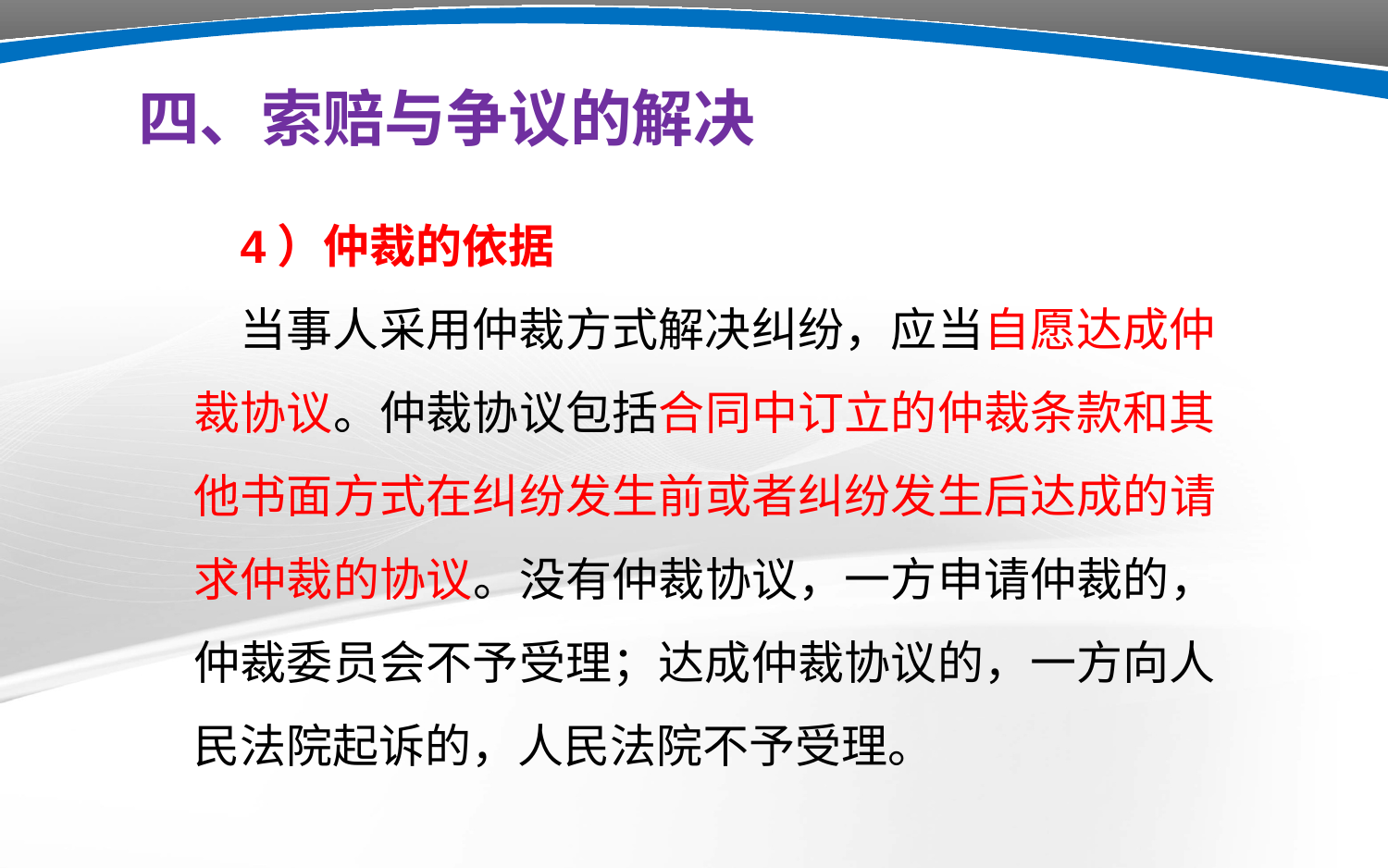

四、索赔与争议的解决
4）仲裁的依据
当事人采用仲裁方式解决纠纷，应当自愿达成仲裁协议。仲裁协议包括合同中订立的仲裁条款和其他书面方式在纠纷发生前或者纠纷发生后达成的请求仲裁的协议。没有仲裁协议，一方申请仲裁的，仲裁委员会不予受理；达成仲裁协议的，一方向人民法院起诉的，人民法院不予受理。